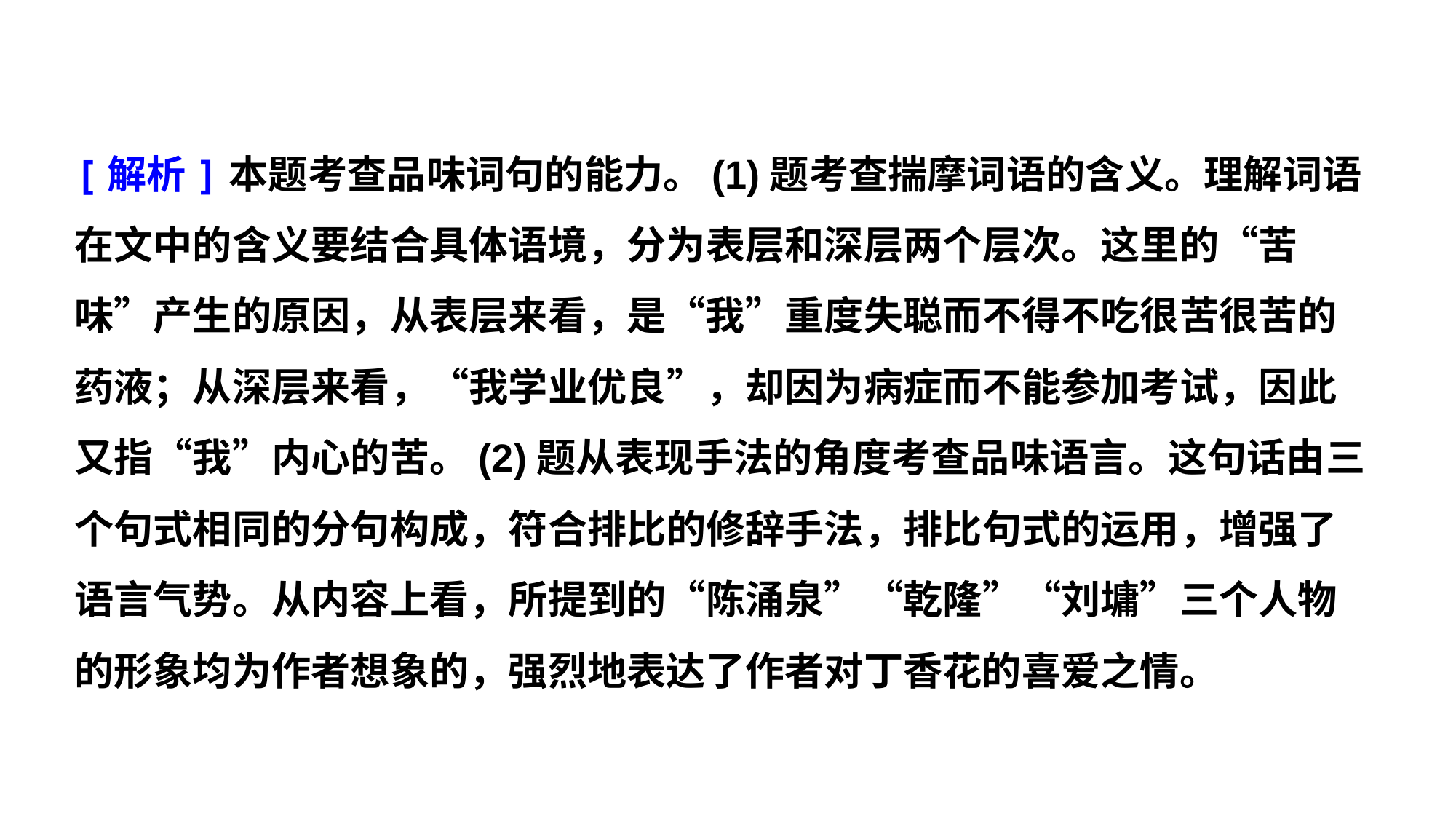

[解析]本题考查品味词句的能力。(1)题考查揣摩词语的含义。理解词语在文中的含义要结合具体语境，分为表层和深层两个层次。这里的“苦味”产生的原因，从表层来看，是“我”重度失聪而不得不吃很苦很苦的药液；从深层来看，“我学业优良”，却因为病症而不能参加考试，因此又指“我”内心的苦。(2)题从表现手法的角度考查品味语言。这句话由三个句式相同的分句构成，符合排比的修辞手法，排比句式的运用，增强了语言气势。从内容上看，所提到的“陈涌泉”“乾隆”“刘墉”三个人物的形象均为作者想象的，强烈地表达了作者对丁香花的喜爱之情。